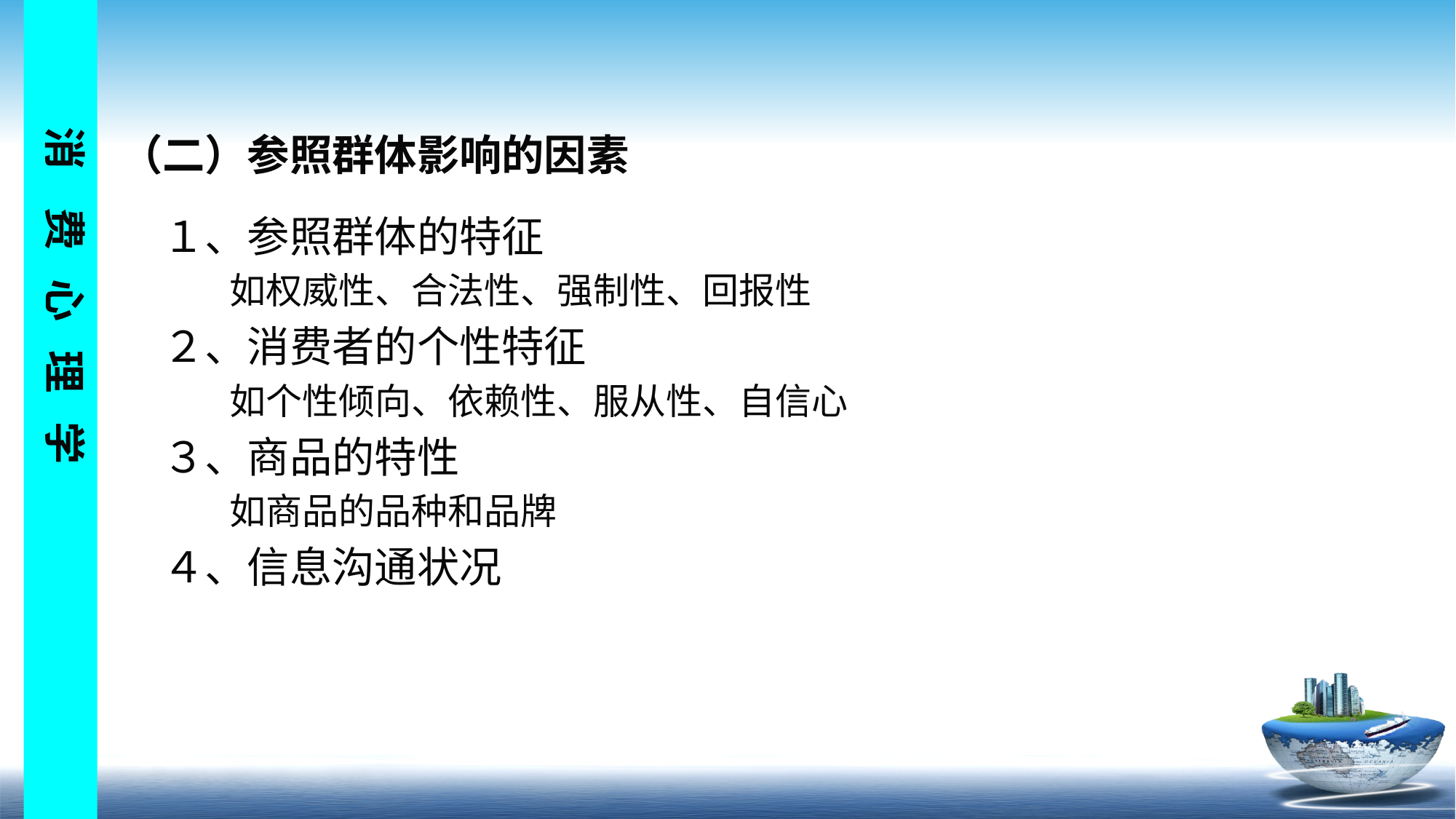

（二）参照群体影响的因素

　１、参照群体的特征
　　　如权威性、合法性、强制性、回报性
　２、消费者的个性特征
　　　如个性倾向、依赖性、服从性、自信心
　３、商品的特性
　　　如商品的品种和品牌
　４、信息沟通状况
津栈捡蛮退睦尊顶惠寺饼纤热沮侯啸郡锁废覆沙鼠逼造坚洪缮缆惩术酿束第九章 消费者群体与消费心理第九章 消费者群体与消费心理